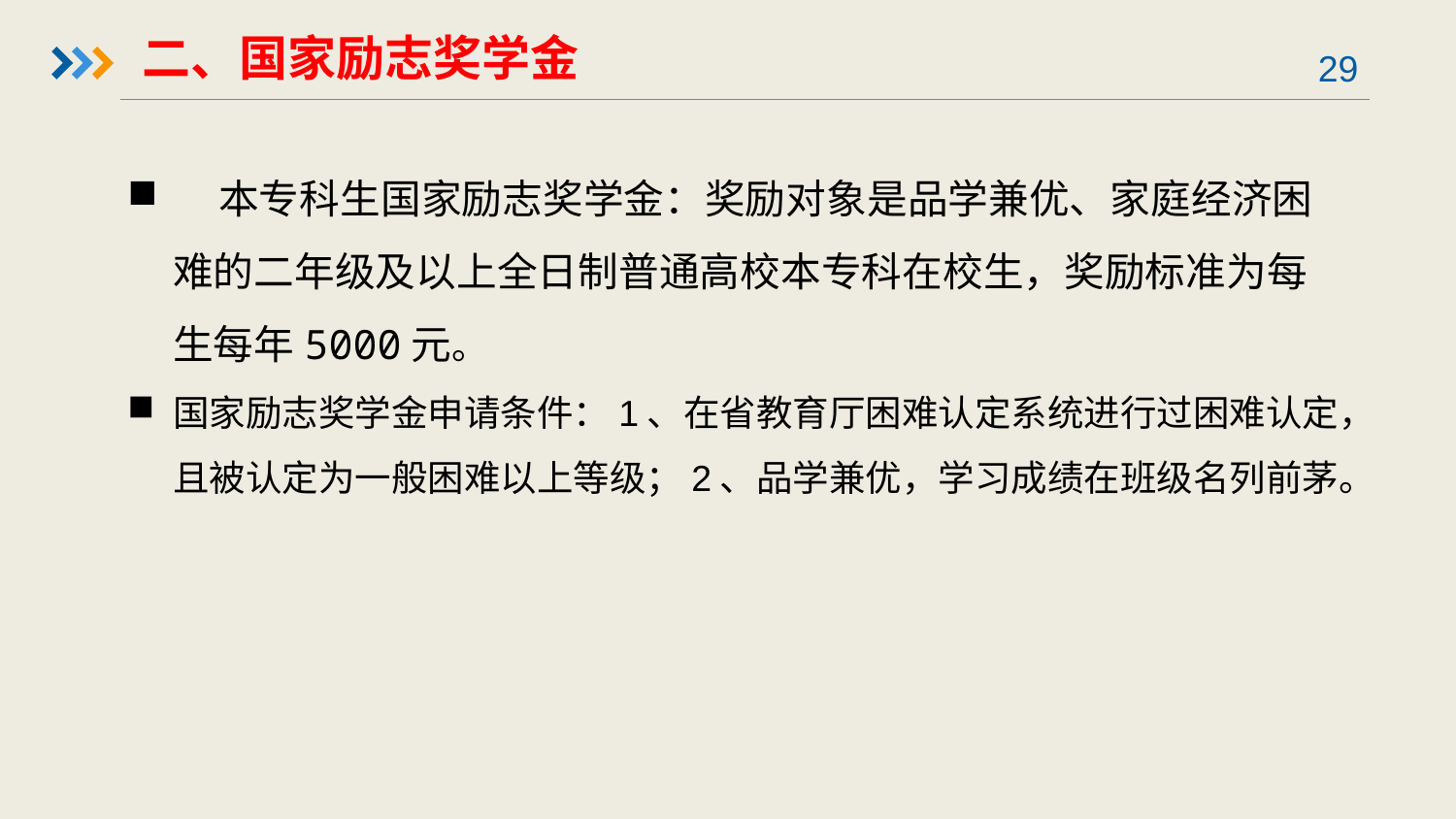

二、国家励志奖学金
    本专科生国家励志奖学金：奖励对象是品学兼优、家庭经济困难的二年级及以上全日制普通高校本专科在校生，奖励标准为每生每年5000元。
国家励志奖学金申请条件：1、在省教育厅困难认定系统进行过困难认定，且被认定为一般困难以上等级；2、品学兼优，学习成绩在班级名列前茅。